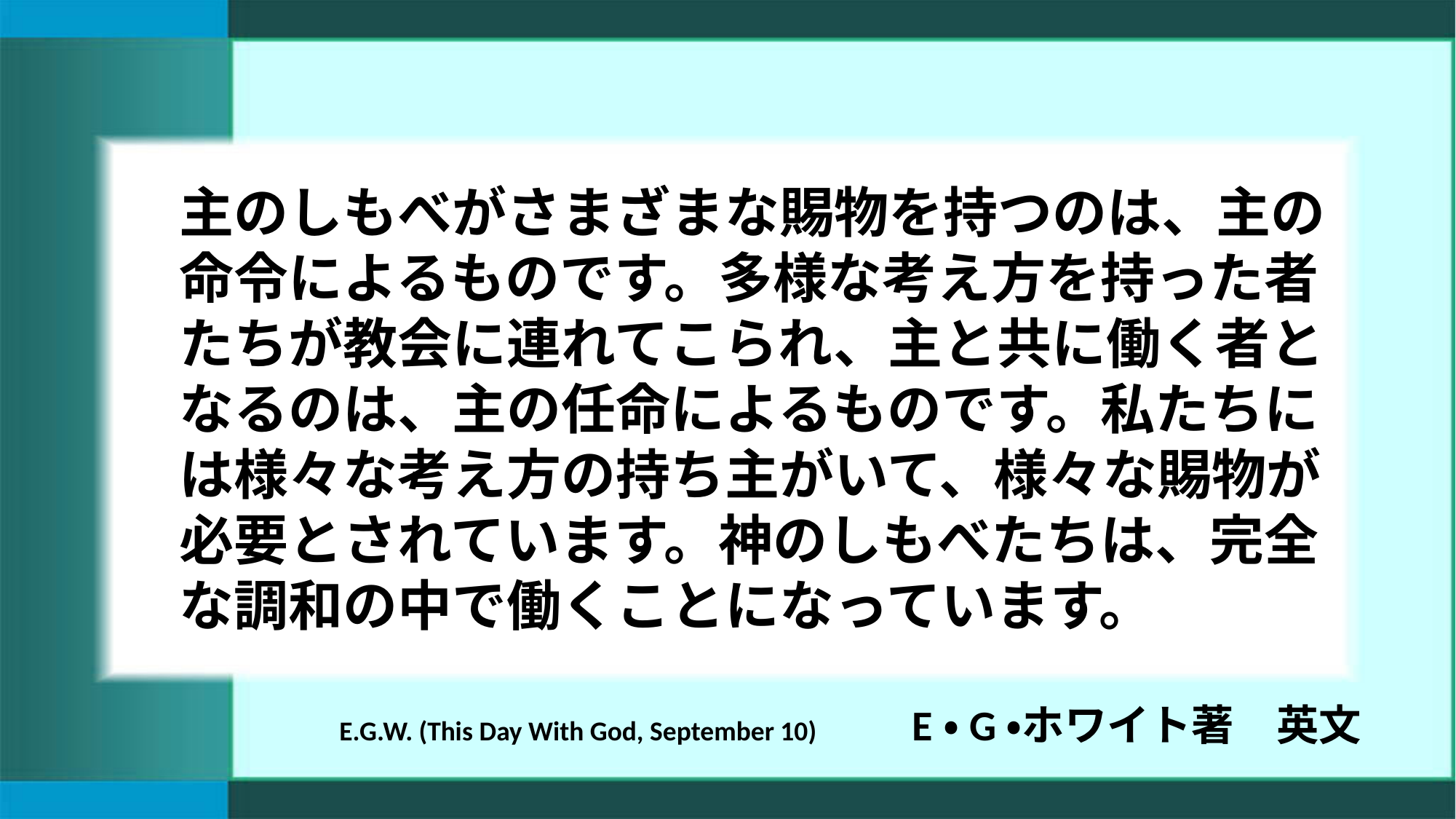

主のしもべがさまざまな賜物を持つのは、主の命令によるものです。多様な考え方を持った者たちが教会に連れてこられ、主と共に働く者となるのは、主の任命によるものです。私たちには様々な考え方の持ち主がいて、様々な賜物が必要とされています。神のしもべたちは、完全な調和の中で働くことになっています。
E.G.W. (This Day With God, September 10)　　　E・G・ホワイト著　英文